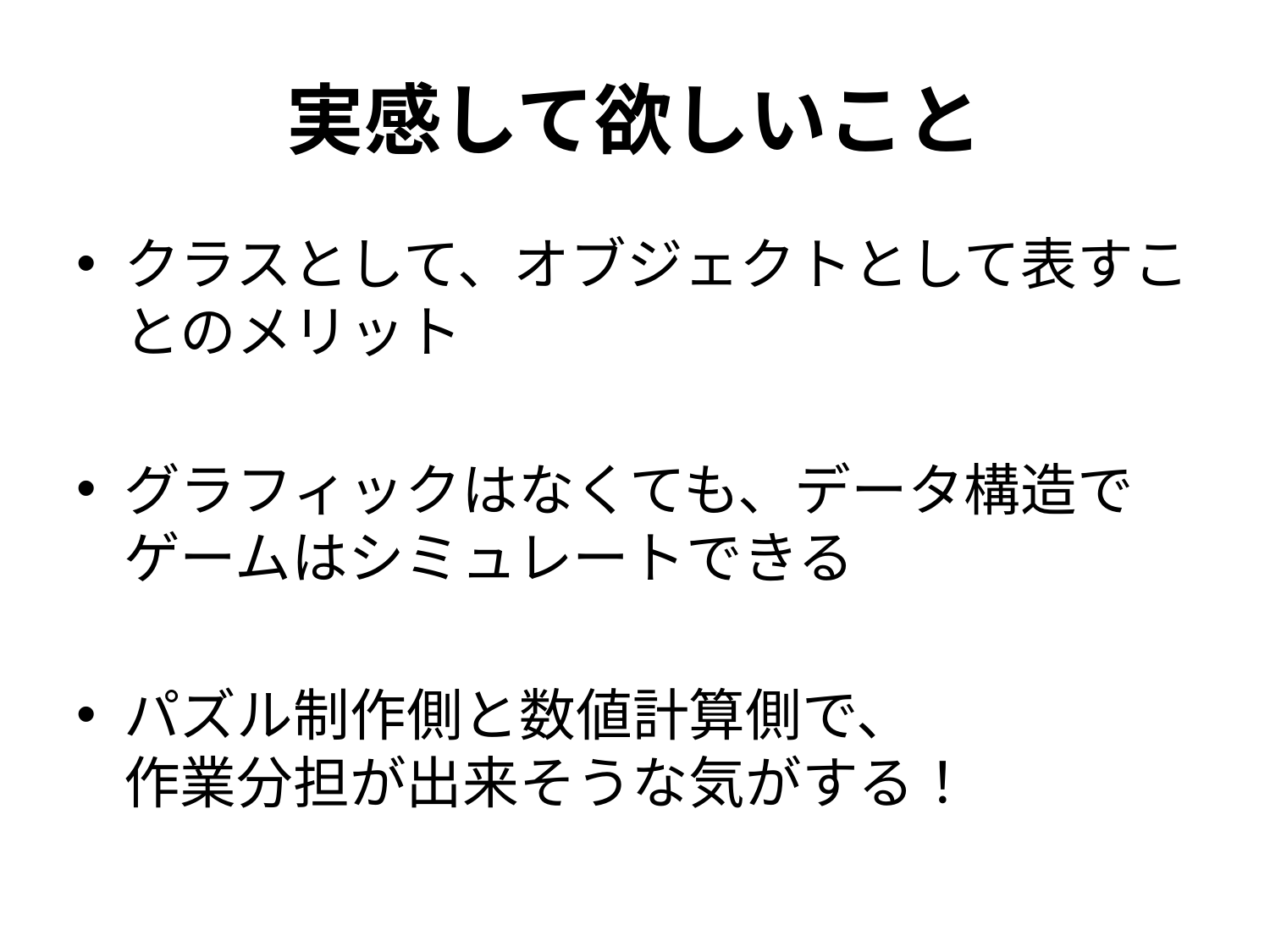

# 実感して欲しいこと
クラスとして、オブジェクトとして表すことのメリット

グラフィックはなくても、データ構造でゲームはシミュレートできる

パズル制作側と数値計算側で、
作業分担が出来そうな気がする！